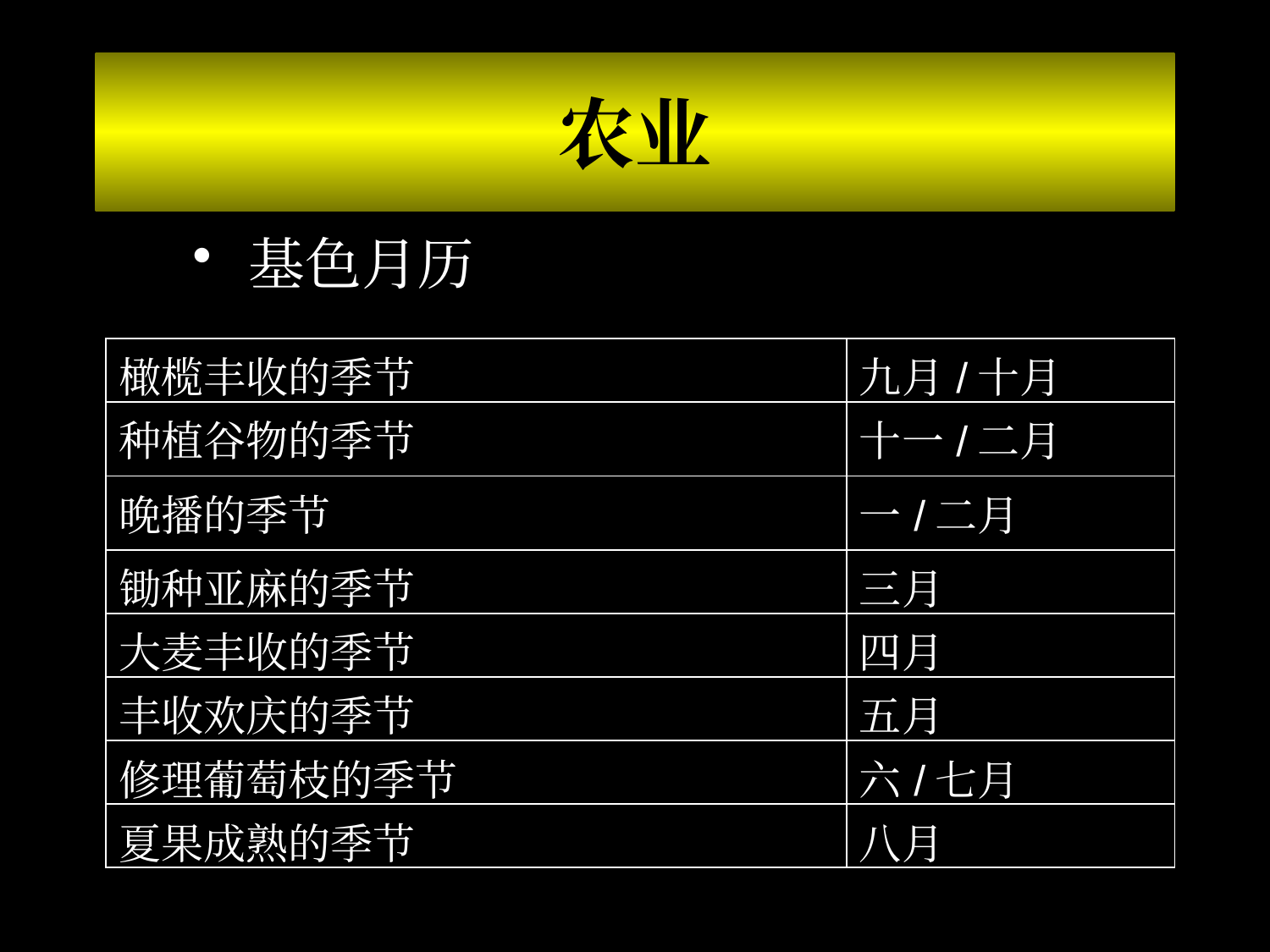

# 农业
 基色月历
| 橄榄丰收的季节 | 九月/十月 |
| --- | --- |
| 种植谷物的季节 | 十一/二月 |
| 晚播的季节 | 一/二月 |
| 锄种亚麻的季节 | 三月 |
| 大麦丰收的季节 | 四月 |
| 丰收欢庆的季节 | 五月 |
| 修理葡萄枝的季节 | 六/七月 |
| 夏果成熟的季节 | 八月 |